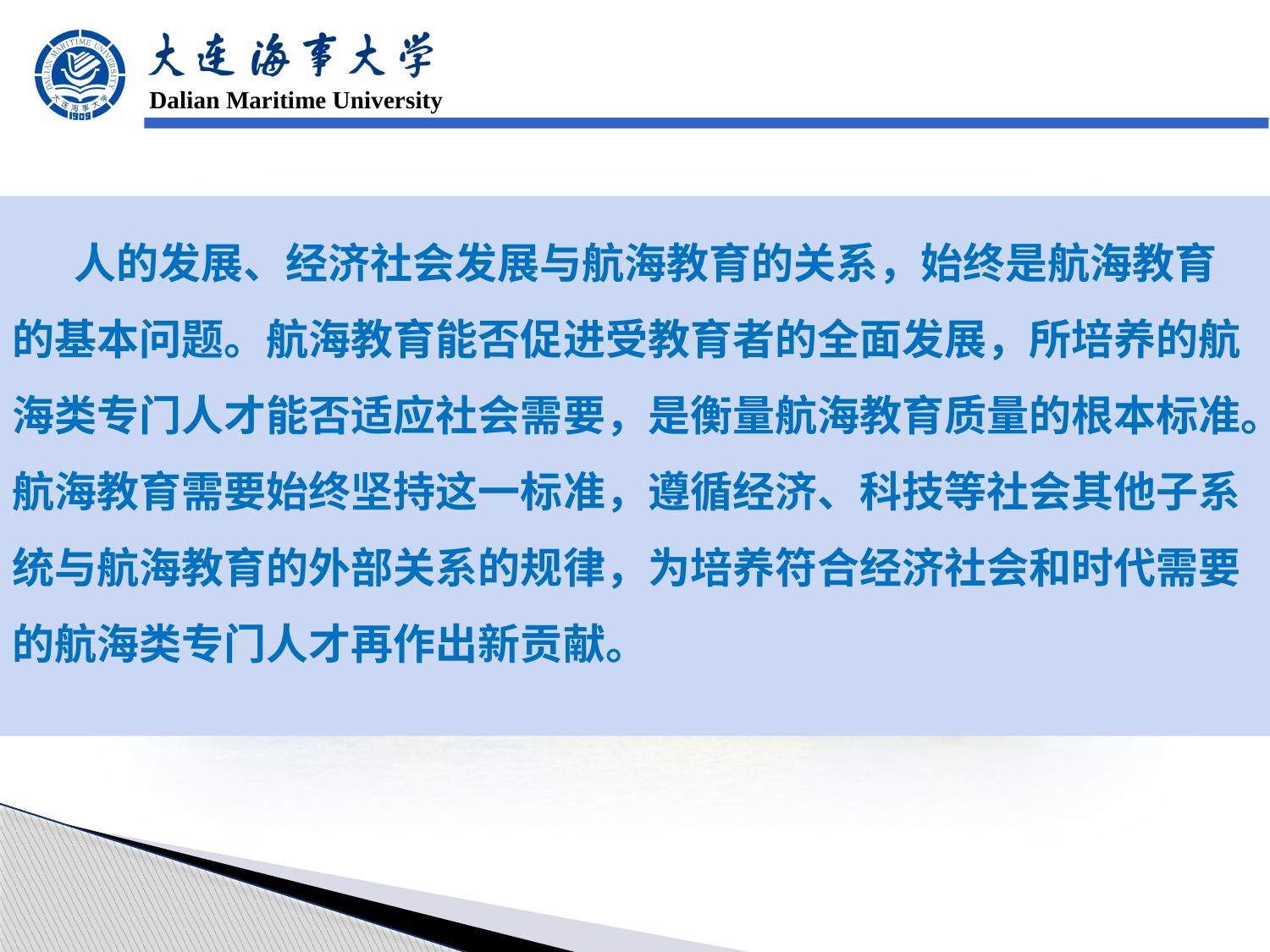

人的发展、经济社会发展与航海教育的关系，始终是航海教育的基本问题。航海教育能否促进受教育者的全面发展，所培养的航海类专门人才能否适应社会需要，是衡量航海教育质量的根本标准。航海教育需要始终坚持这一标准，遵循经济、科技等社会其他子系统与航海教育的外部关系的规律，为培养符合经济社会和时代需要的航海类专门人才再作出新贡献。